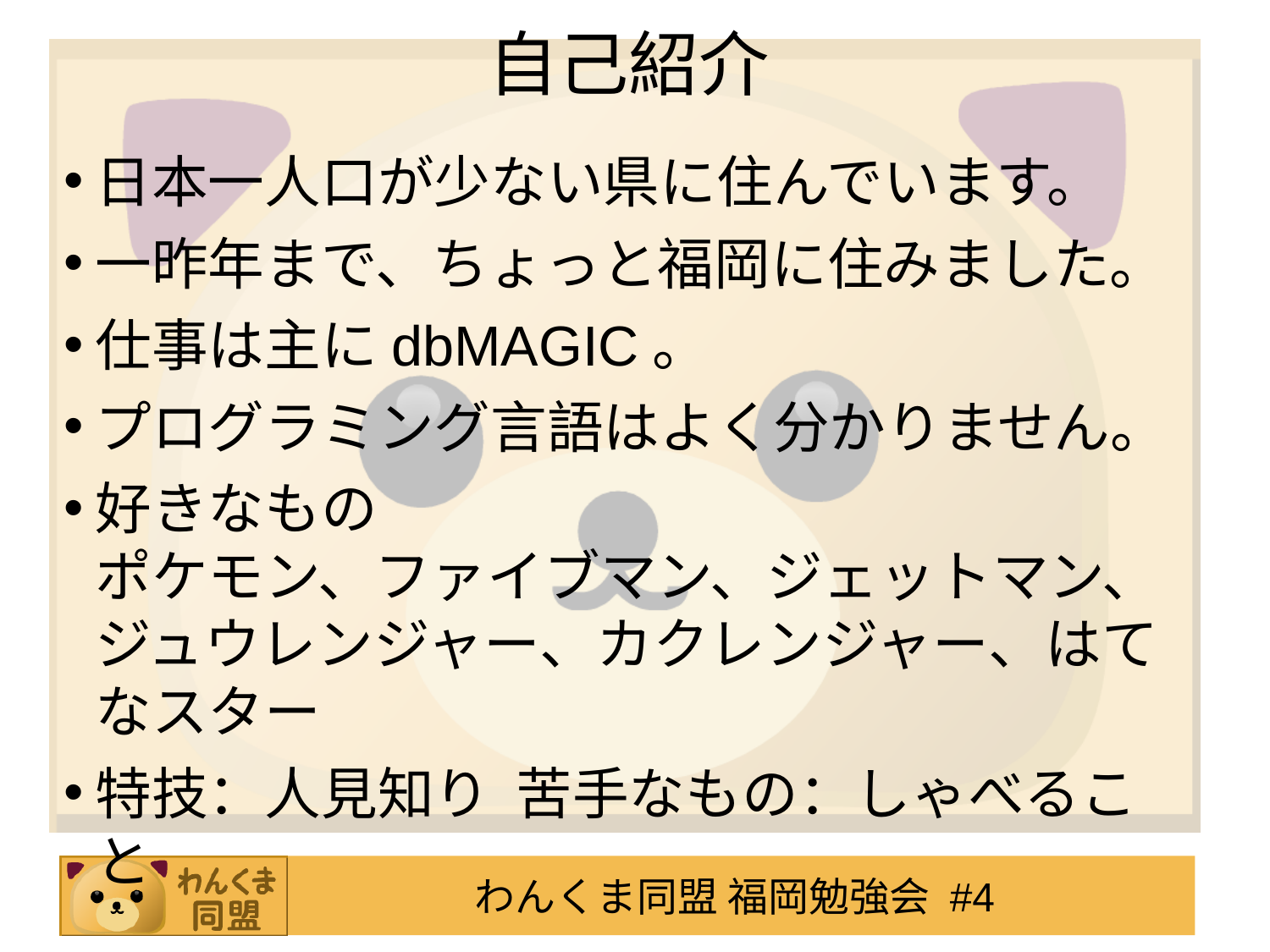

# 自己紹介
日本一人口が少ない県に住んでいます。
一昨年まで、ちょっと福岡に住みました。
仕事は主にdbMAGIC。
プログラミング言語はよく分かりません。
好きなもの
ポケモン、ファイブマン、ジェットマン、ジュウレンジャー、カクレンジャー、はてなスター
特技：人見知り	苦手なもの：しゃべること